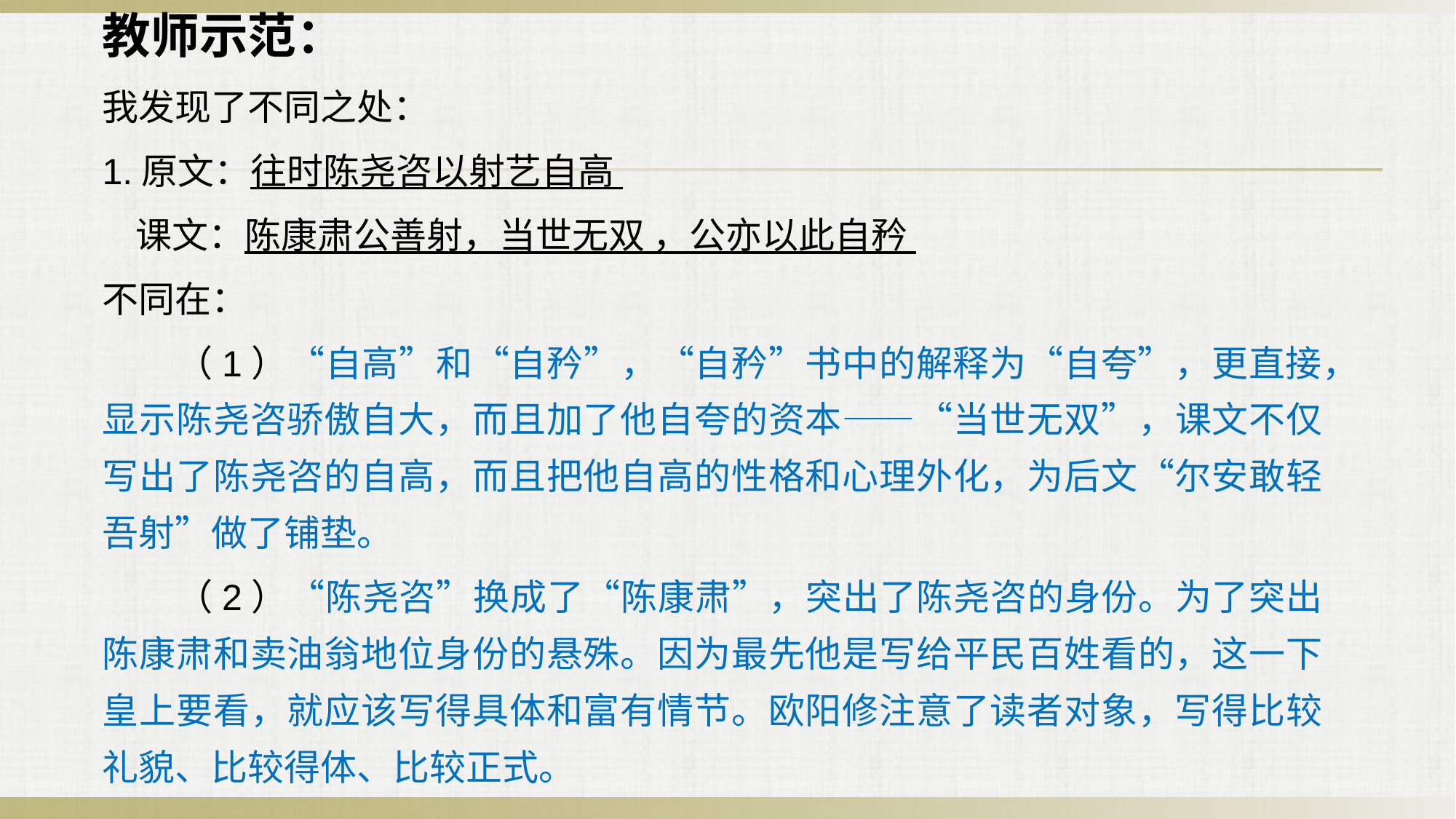

教师示范：
我发现了不同之处：
1.原文：往时陈尧咨以射艺自高
   课文：陈康肃公善射，当世无双 ，公亦以此自矜
不同在：
　　（1）“自高”和“自矜”，“自矜”书中的解释为“自夸”，更直接，显示陈尧咨骄傲自大，而且加了他自夸的资本——“当世无双”，课文不仅写出了陈尧咨的自高，而且把他自高的性格和心理外化，为后文“尔安敢轻吾射”做了铺垫。
　　（2）“陈尧咨”换成了“陈康肃”，突出了陈尧咨的身份。为了突出陈康肃和卖油翁地位身份的悬殊。因为最先他是写给平民百姓看的，这一下皇上要看，就应该写得具体和富有情节。欧阳修注意了读者对象，写得比较礼貌、比较得体、比较正式。